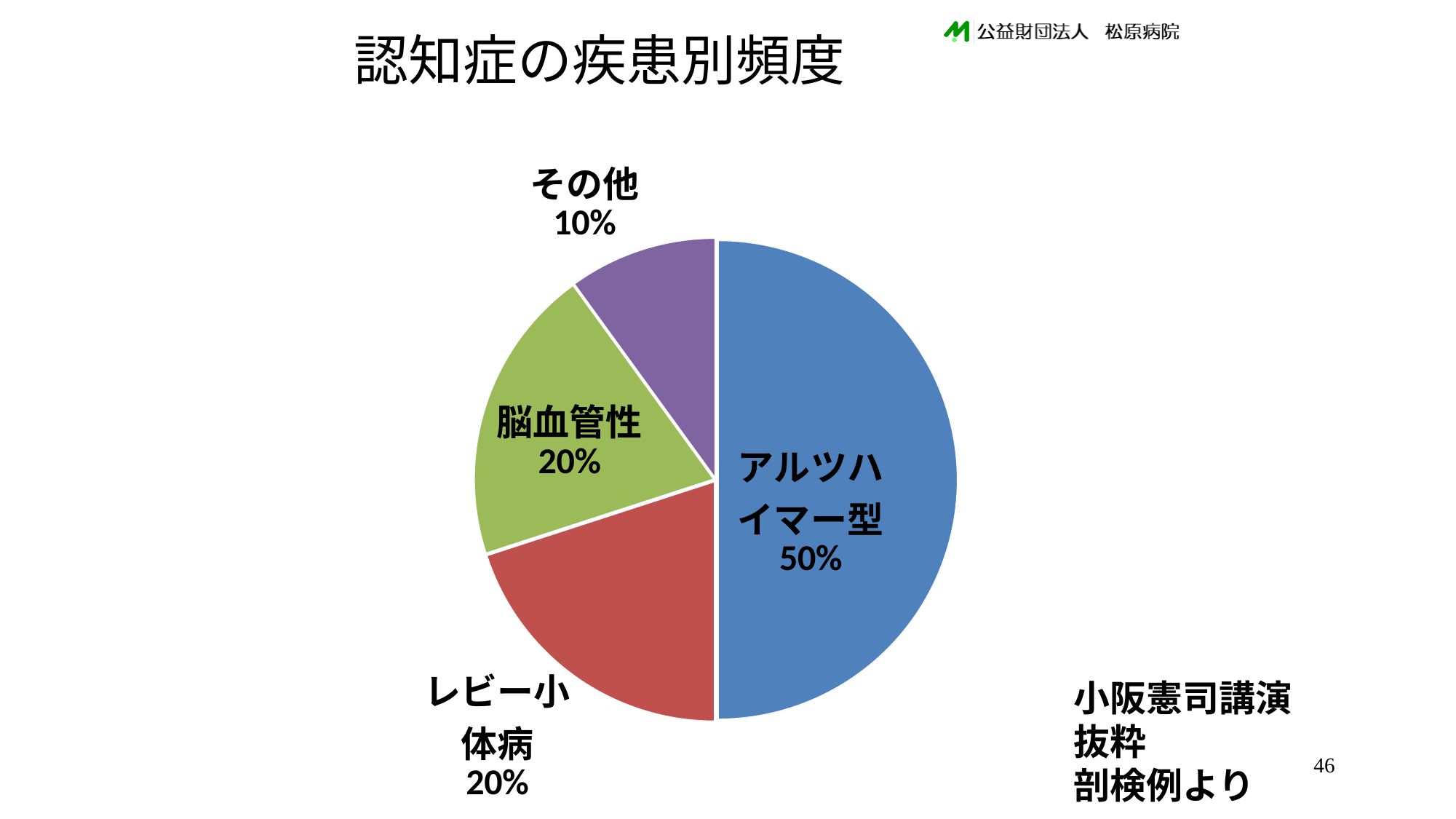

### Chart: 認知症の疾患別頻度

| Category |  |
|---|---|
| アルツハイマー型 | 50.0 |
| レビー小体病 | 20.0 |
| 脳血管性 | 20.0 |
| その他 | 10.0 |
小阪憲司講演抜粋
剖検例より
46